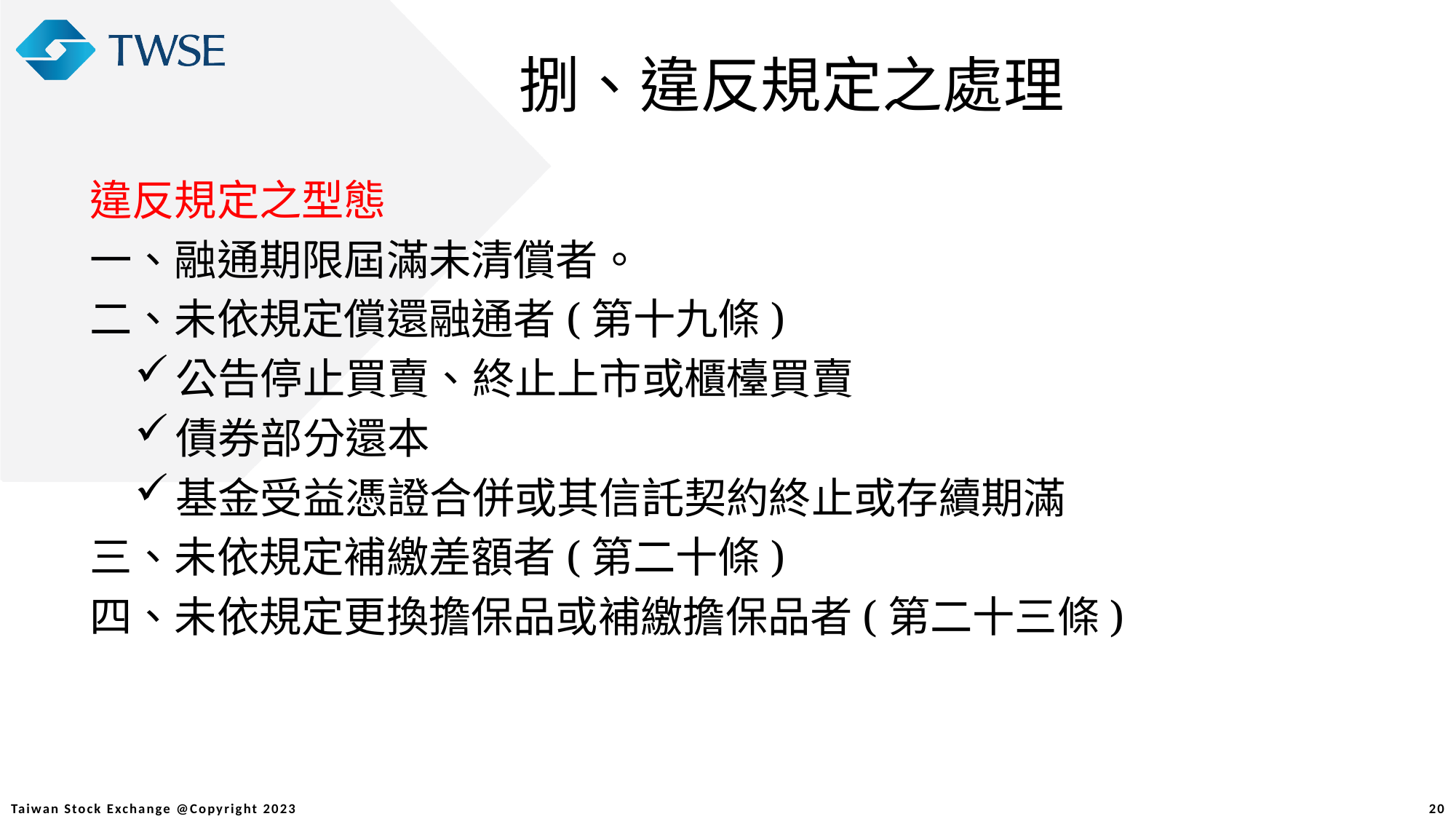

捌、違反規定之處理
違反規定之型態
一、融通期限屆滿未清償者。
二、未依規定償還融通者(第十九條)
公告停止買賣、終止上市或櫃檯買賣
債券部分還本
基金受益憑證合併或其信託契約終止或存續期滿
三、未依規定補繳差額者(第二十條)
四、未依規定更換擔保品或補繳擔保品者(第二十三條)

20